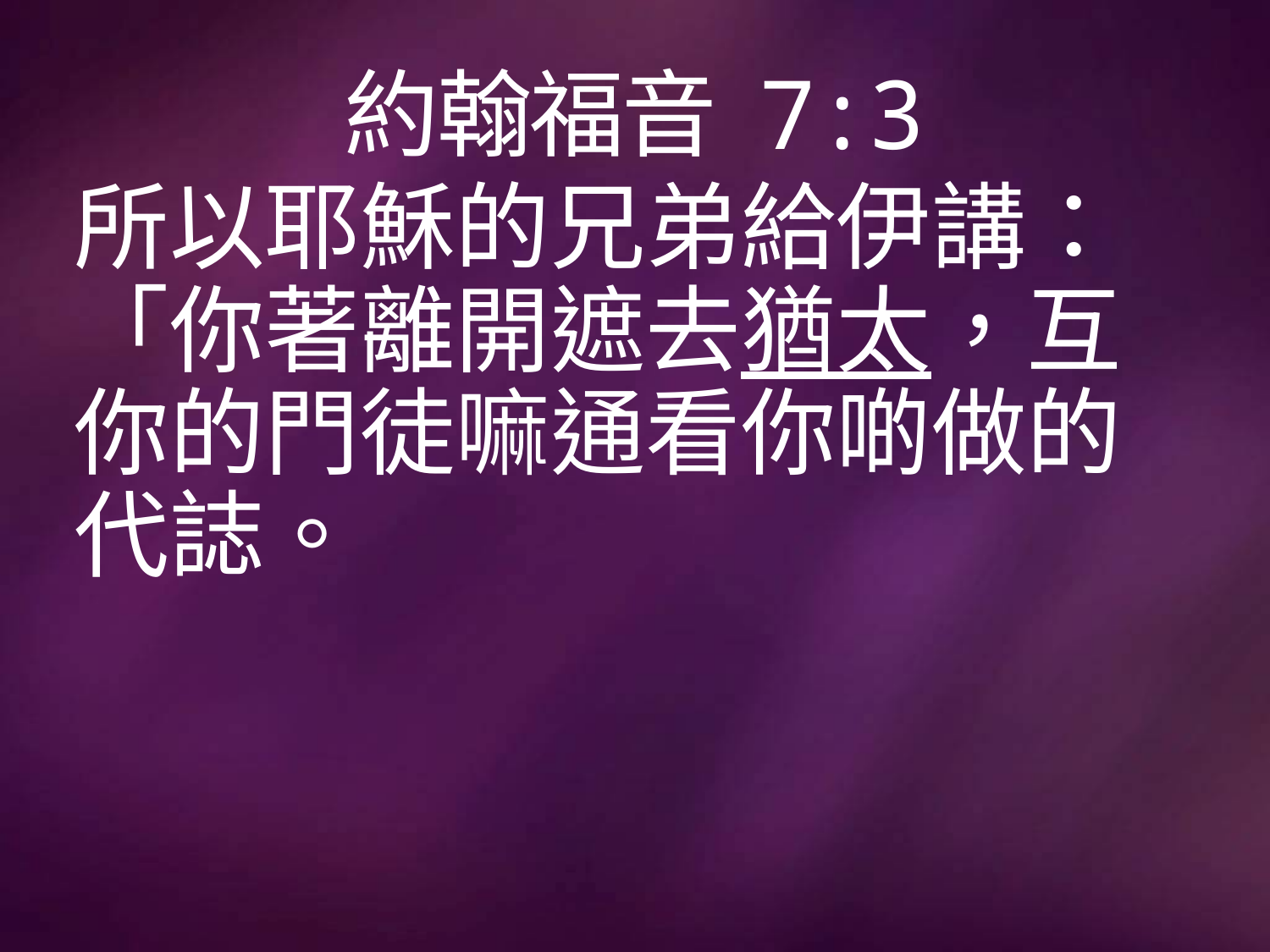

# 約翰福音 7:3
所以耶穌的兄弟給伊講：「你著離開遮去猶太，互你的門徒嘛通看你啲做的代誌。